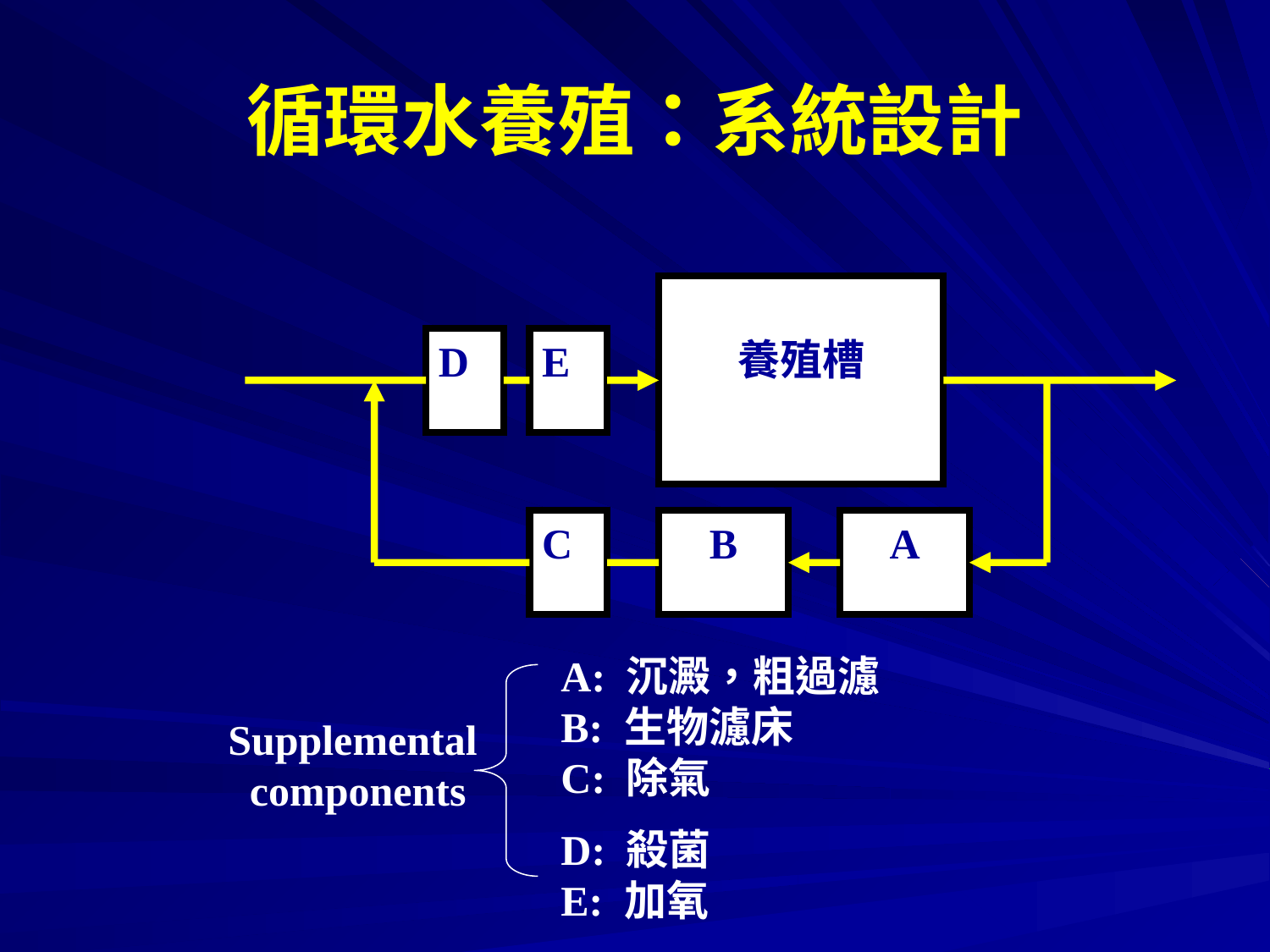

# 循環水養殖：系統設計

養殖槽
D
E

C
B
A

A: 沉澱，粗過濾
B: 生物濾床
C: 除氣
D: 殺菌
E: 加氧

Supplemental
components